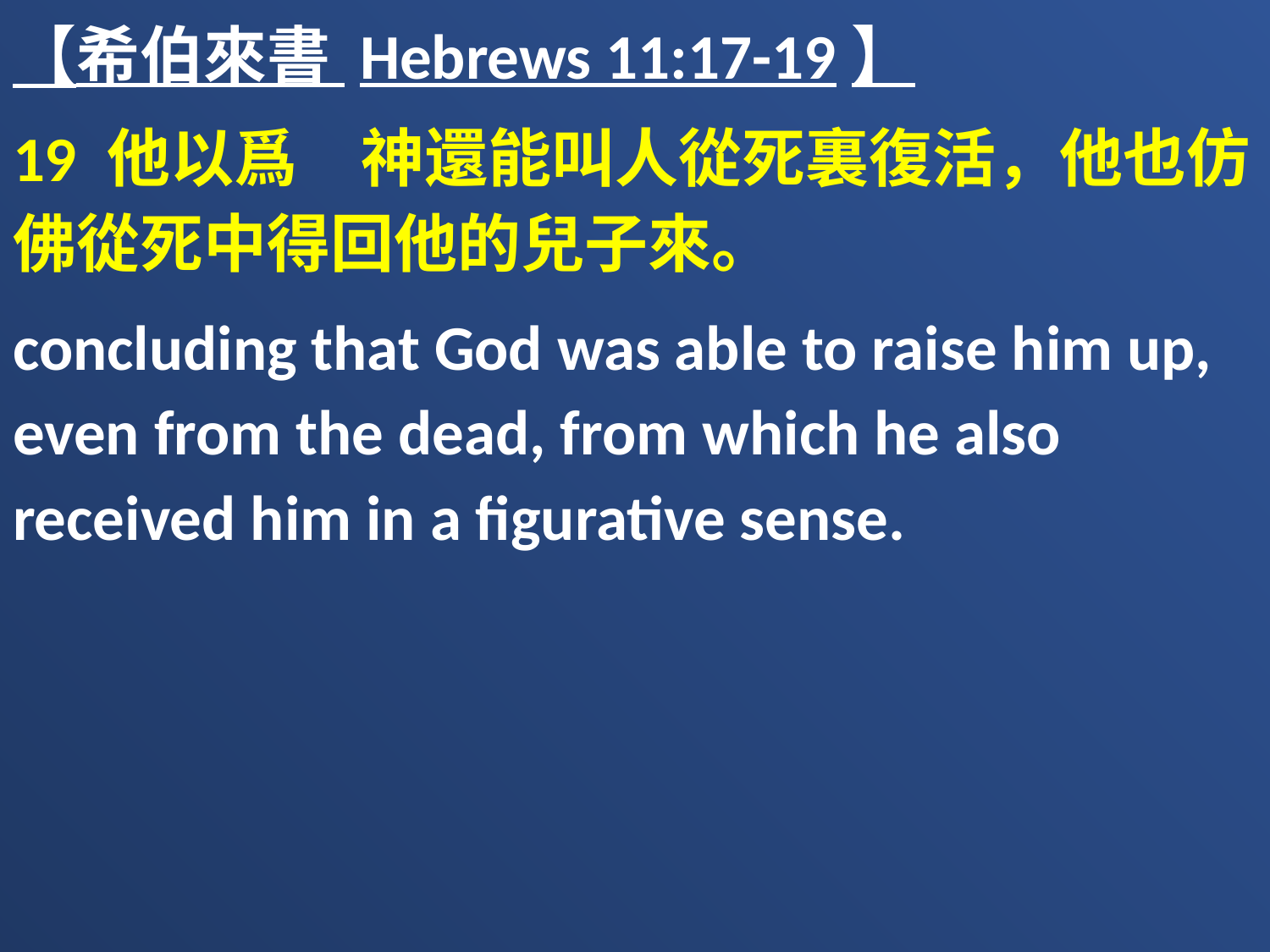

【希伯來書 Hebrews 11:17-19】
19 他以爲　神還能叫人從死裏復活，他也仿佛從死中得回他的兒子來。
concluding that God was able to raise him up, even from the dead, from which he also received him in a figurative sense.